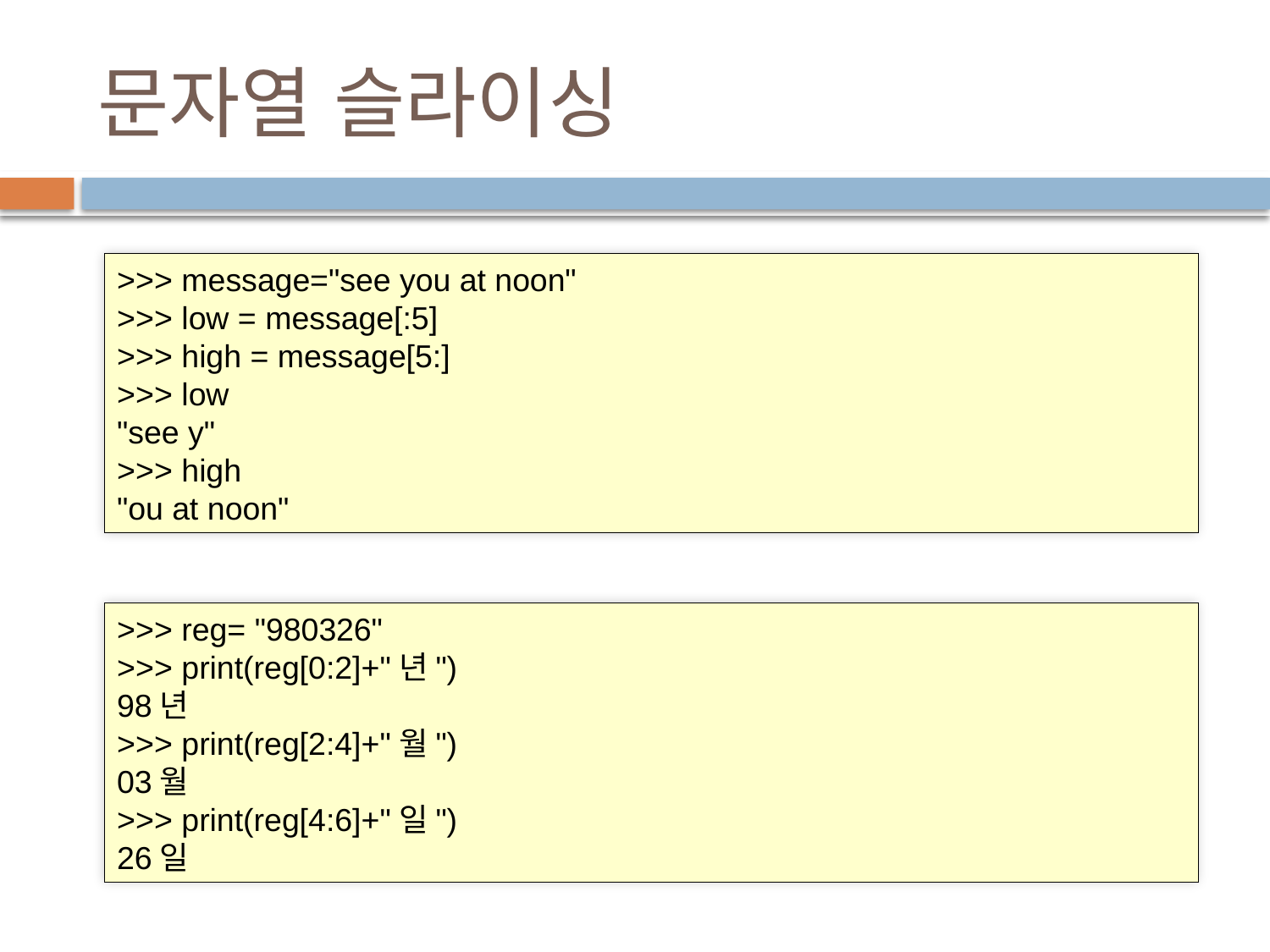

# 문자열 슬라이싱
>>> message="see you at noon"
>>> low = message[:5]
>>> high = message[5:]
>>> low
"see y"
>>> high
"ou at noon"
>>> reg= "980326"
>>> print(reg[0:2]+"년")
98년
>>> print(reg[2:4]+"월")
03월
>>> print(reg[4:6]+"일")
26일